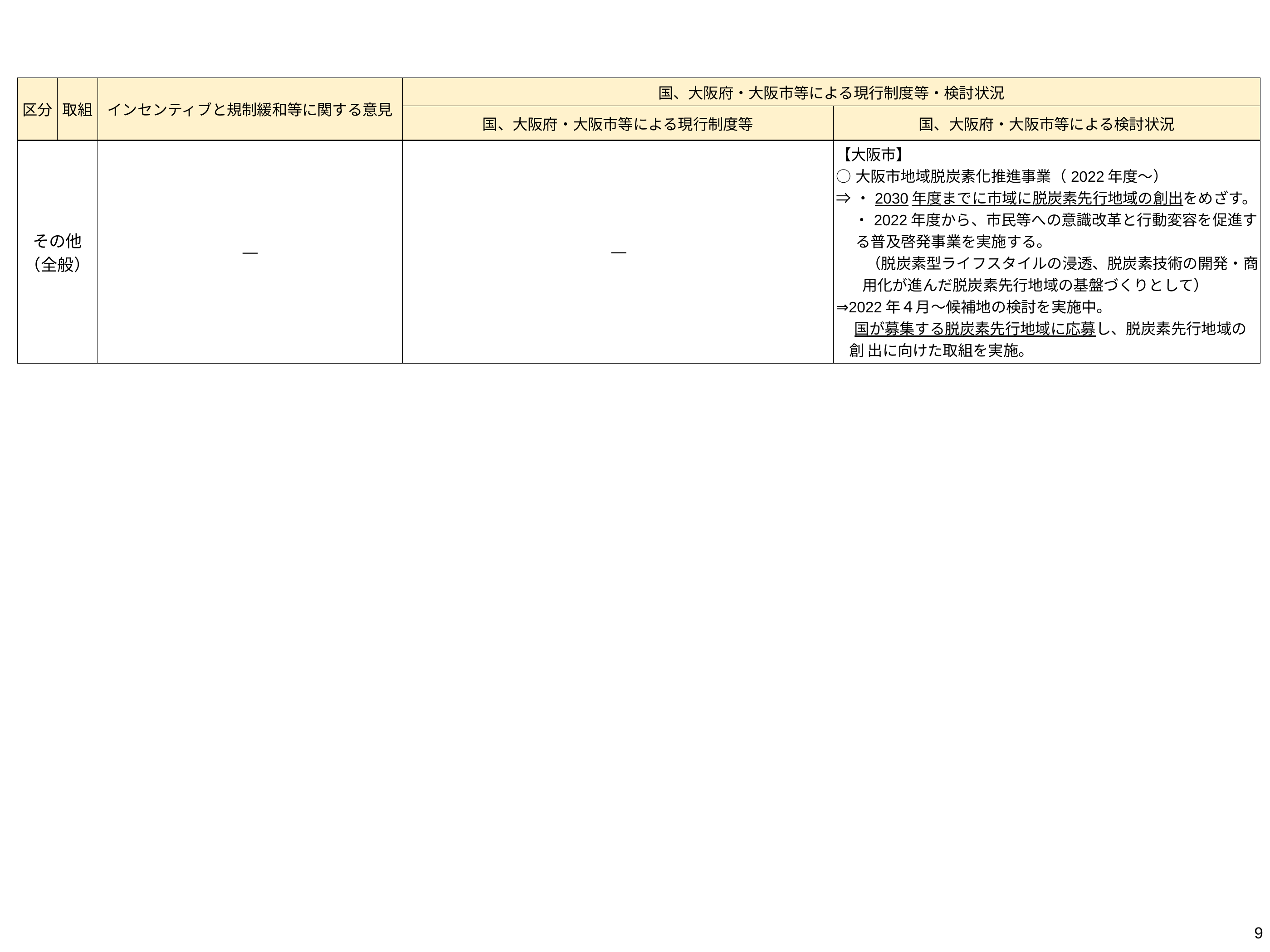

| 区分 | 取組 | インセンティブと規制緩和等に関する意見 | 国、大阪府・大阪市等による現行制度等・検討状況 |  |
| --- | --- | --- | --- | --- |
|  |  |  | 国、大阪府・大阪市等による現行制度等 | 国、大阪府・大阪市等による検討状況 |
| その他（全般） |  | — | — | 【大阪市】 ○大阪市地域脱炭素化推進事業（2022年度～） ⇒・2030年度までに市域に脱炭素先行地域の創出をめざす。 　 ・2022年度から、市民等への意識改革と行動変容を促進する普及啓発事業を実施する。 　　（脱炭素型ライフスタイルの浸透、脱炭素技術の開発・商用化が進んだ脱炭素先行地域の基盤づくりとして） ⇒2022年４月～候補地の検討を実施中。 　 国が募集する脱炭素先行地域に応募し、脱炭素先行地域の創 出に向けた取組を実施。 |
9